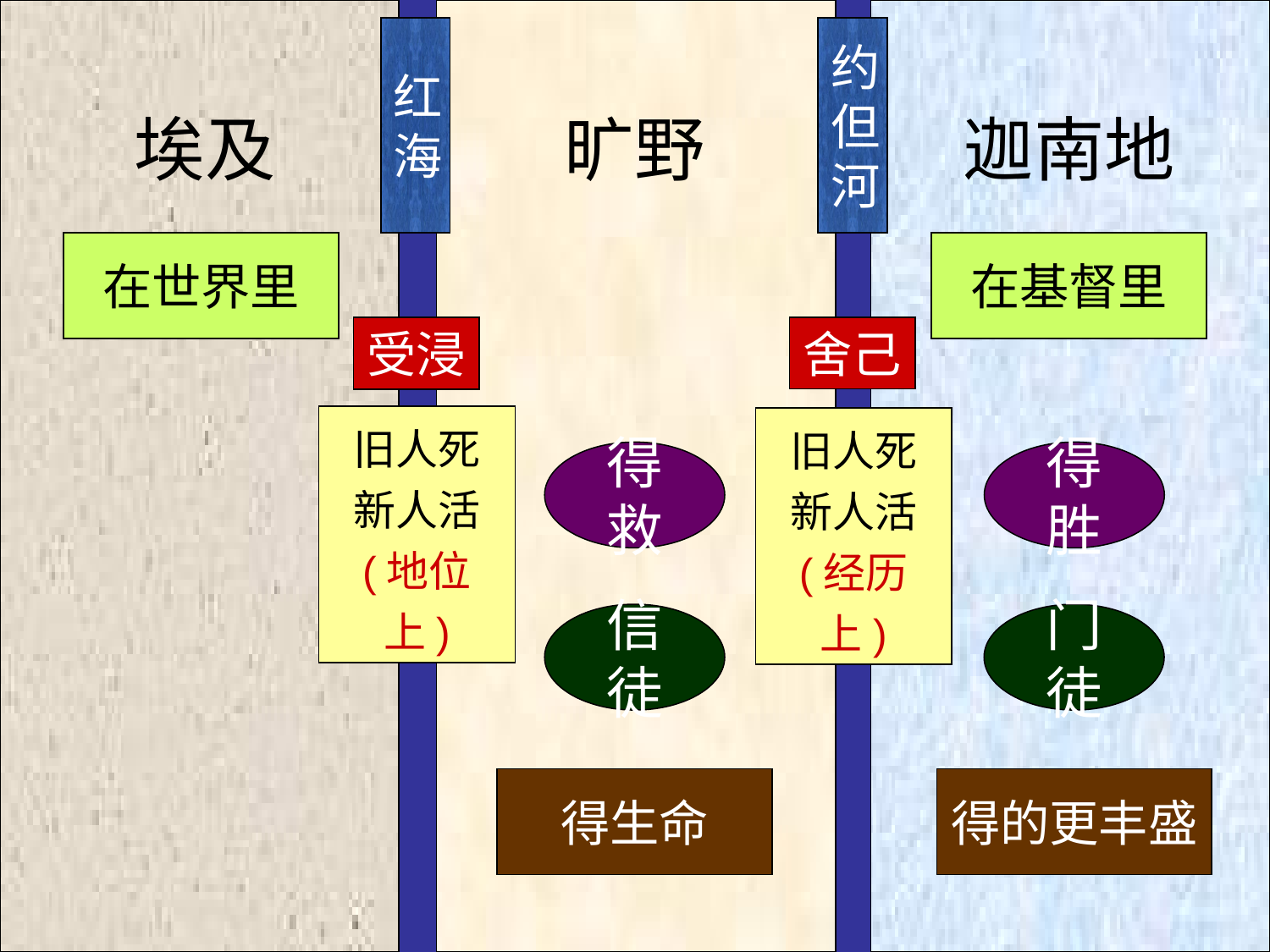

红
海
约
但
河
埃及
旷野
迦南地
在世界里
在基督里
舍己
受浸
旧人死
新人活
(地位上)
旧人死
新人活
(经历上)
得救
得胜
信徒
门徒
得生命
得的更丰盛